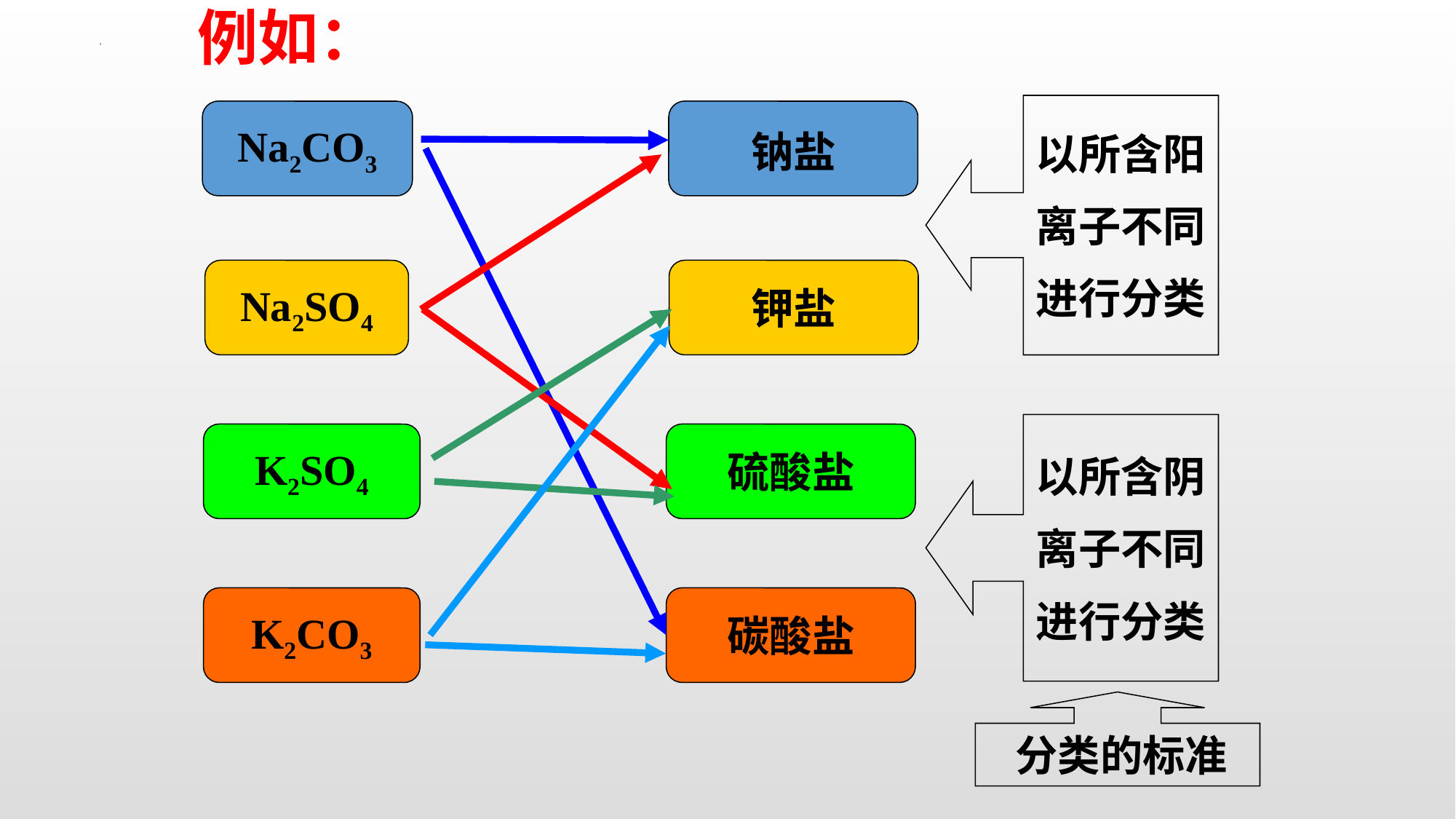

例如：
以所含阳
离子不同
进行分类
Na2CO3

钠盐

Na2SO4
钾盐

以所含阴
离子不同
进行分类
K2SO4
硫酸盐

K2CO3
碳酸盐

  分类的标准